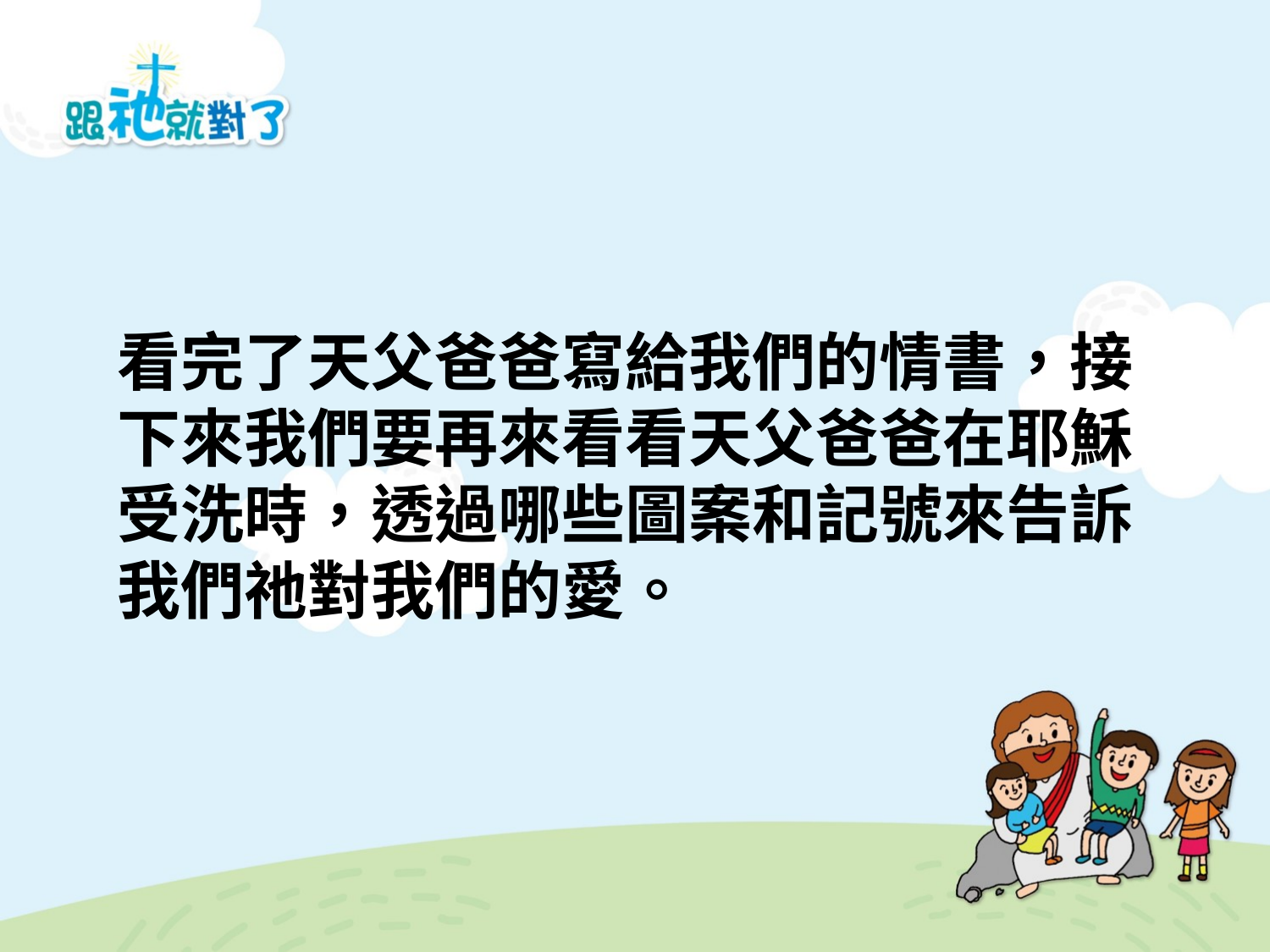

看完了天父爸爸寫給我們的情書，接下來我們要再來看看天父爸爸在耶穌受洗時，透過哪些圖案和記號來告訴我們祂對我們的愛。